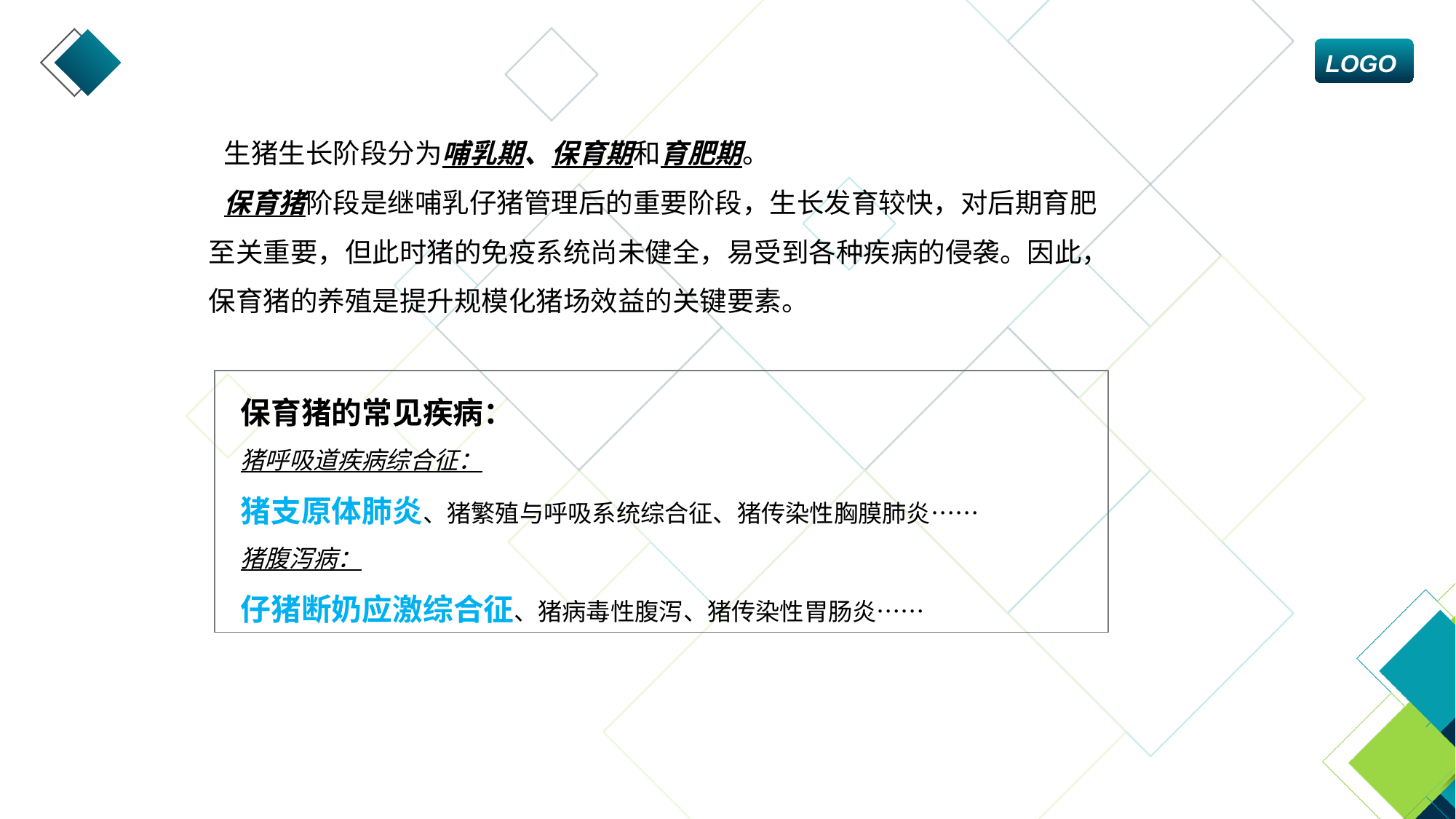

生猪生长阶段分为哺乳期、保育期和育肥期。
保育猪阶段是继哺乳仔猪管理后的重要阶段，生长发育较快，对后期育肥至关重要，但此时猪的免疫系统尚未健全，易受到各种疾病的侵袭。因此，保育猪的养殖是提升规模化猪场效益的关键要素。
保育猪的常见疾病：
猪呼吸道疾病综合征：
猪支原体肺炎、猪繁殖与呼吸系统综合征、猪传染性胸膜肺炎……
猪腹泻病：
仔猪断奶应激综合征、猪病毒性腹泻、猪传染性胃肠炎……